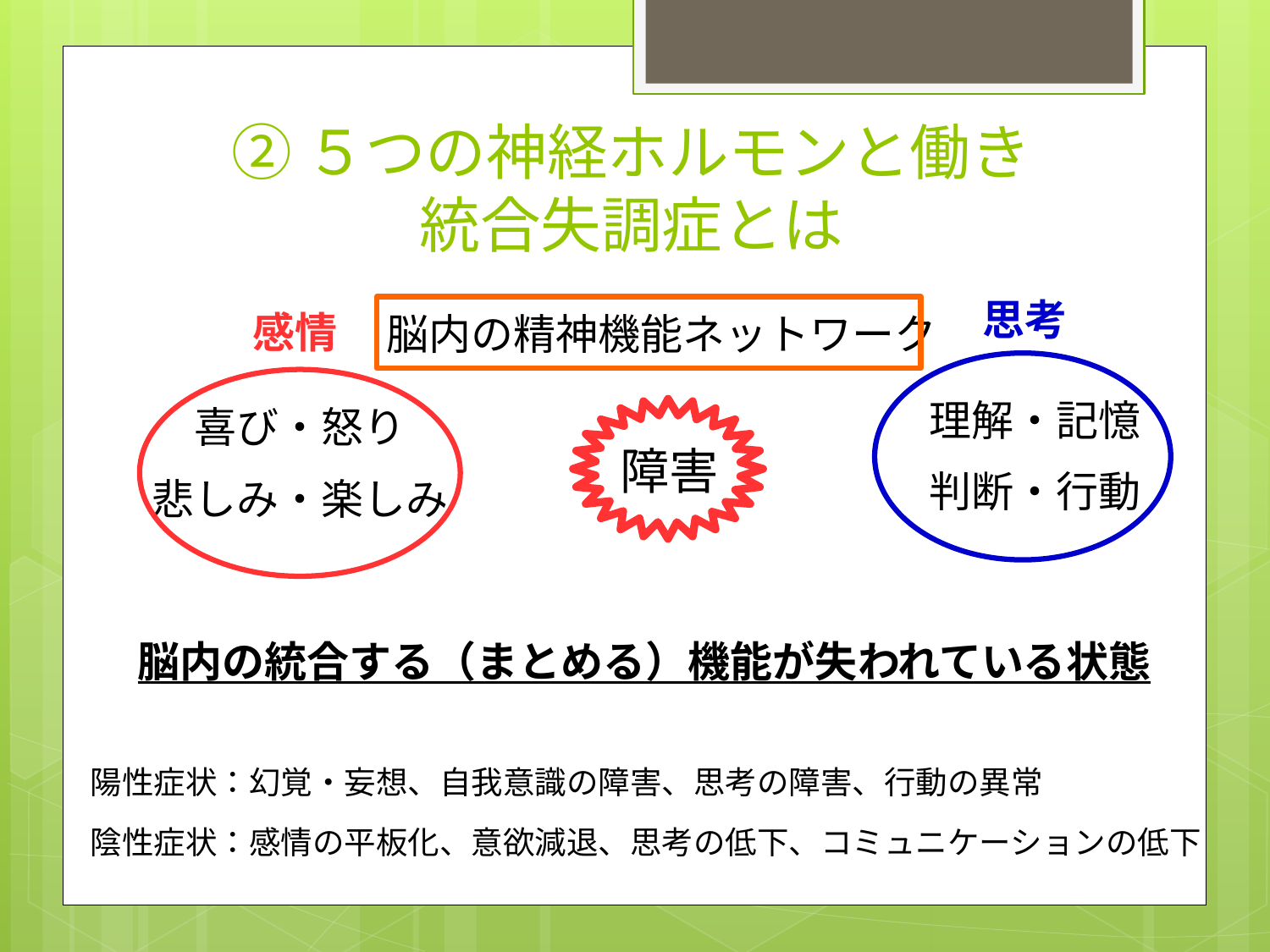

# ②５つの神経ホルモンと働き 統合失調症とは

思考

感情
脳内の精神機能ネットワーク

理解・記憶
判断・行動
喜び・怒り
悲しみ・楽しみ

障害
脳内の統合する（まとめる）機能が失われている状態
陽性症状：幻覚・妄想、自我意識の障害、思考の障害、行動の異常

陰性症状：感情の平板化、意欲減退、思考の低下、コミュニケーションの低下

Itonooka　Hospital